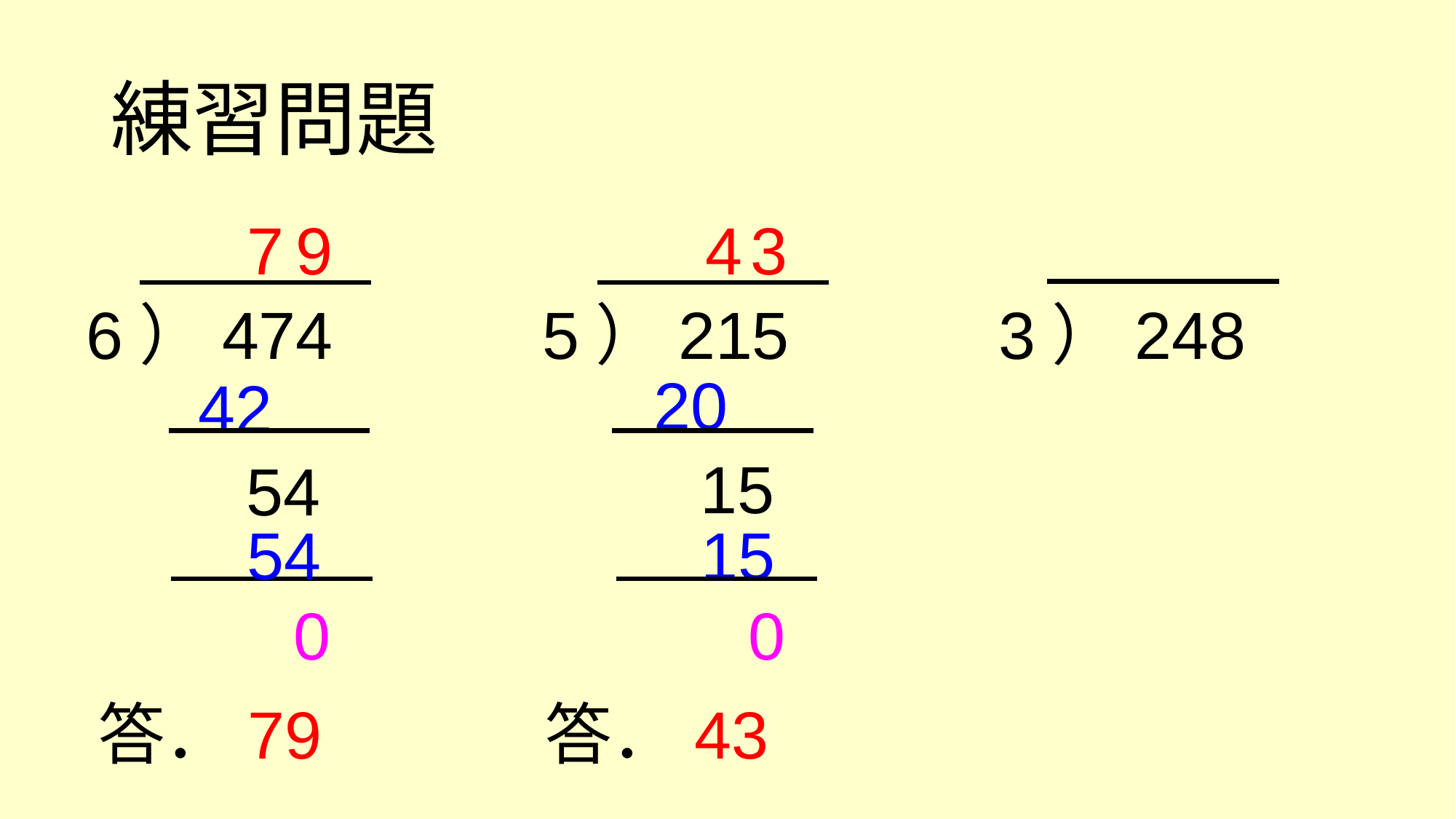

# 練習問題
7
9
4
3
6）474
5）215
3）248
20
42
15
54
54
15
0
0
答．79
答．43